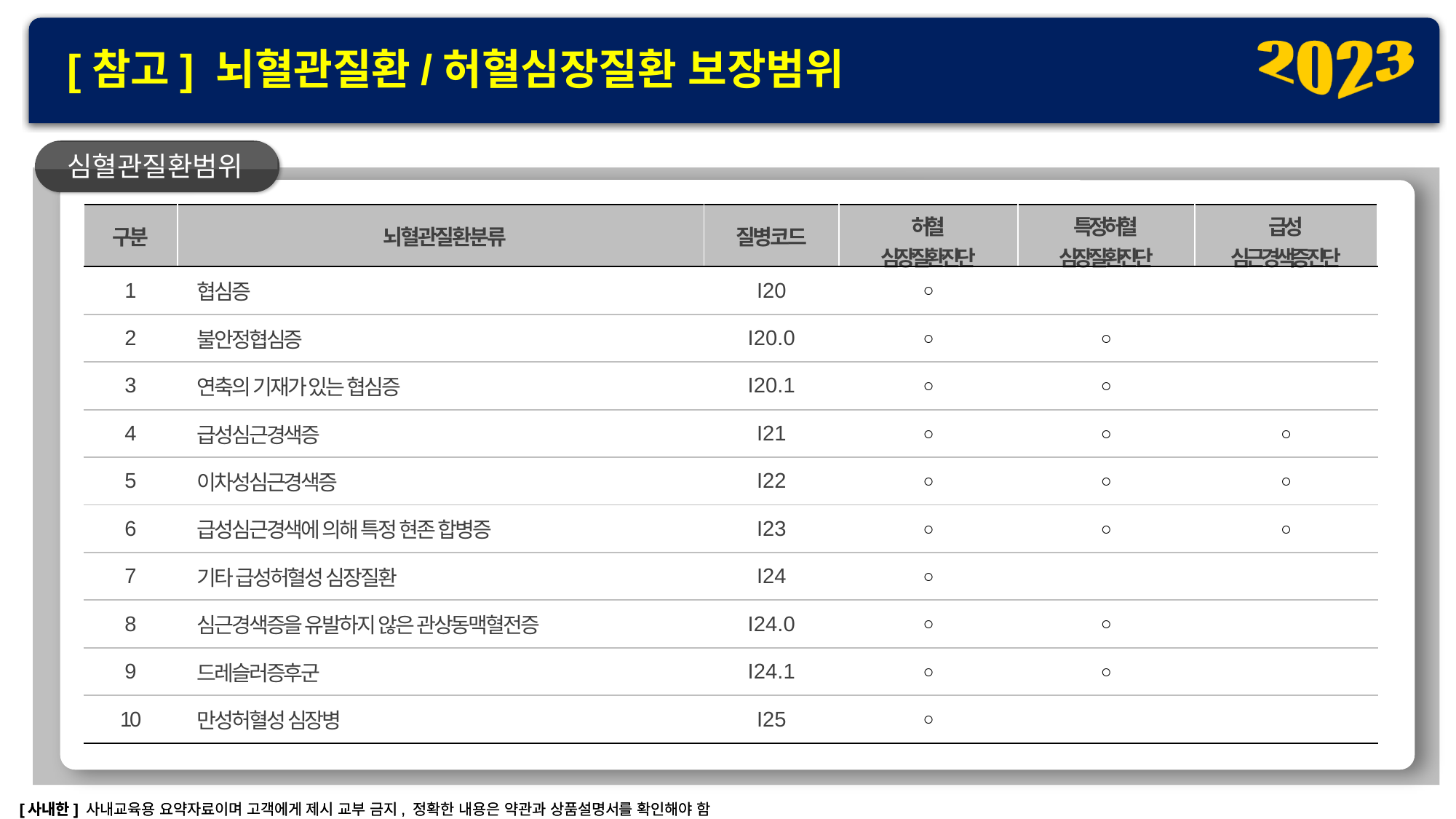

[참고] 뇌혈관질환/허혈심장질환 보장범위

심혈관질환범위

| 구분 | 뇌혈관질환분류 | 질병코드 | 허혈 심장질환진단 | 특정허혈 심장질환진단 | 급성 심근경색증진단 |
| --- | --- | --- | --- | --- | --- |
| 1 | 협심증 | I20 | ○ |  |  |
| 2 | 불안정협심증 | I20.0 | ○ | ○ |  |
| 3 | 연축의 기재가 있는 협심증 | I20.1 | ○ | ○ |  |
| 4 | 급성심근경색증 | I21 | ○ | ○ | ○ |
| 5 | 이차성심근경색증 | I22 | ○ | ○ | ○ |
| 6 | 급성심근경색에 의해 특정 현존 합병증 | I23 | ○ | ○ | ○ |
| 7 | 기타 급성허혈성 심장질환 | I24 | ○ |  |  |
| 8 | 심근경색증을 유발하지 않은 관상동맥혈전증 | I24.0 | ○ | ○ |  |
| 9 | 드레슬러증후군 | I24.1 | ○ | ○ |  |
| 10 | 만성허혈성 심장병 | I25 | ○ |  |  |